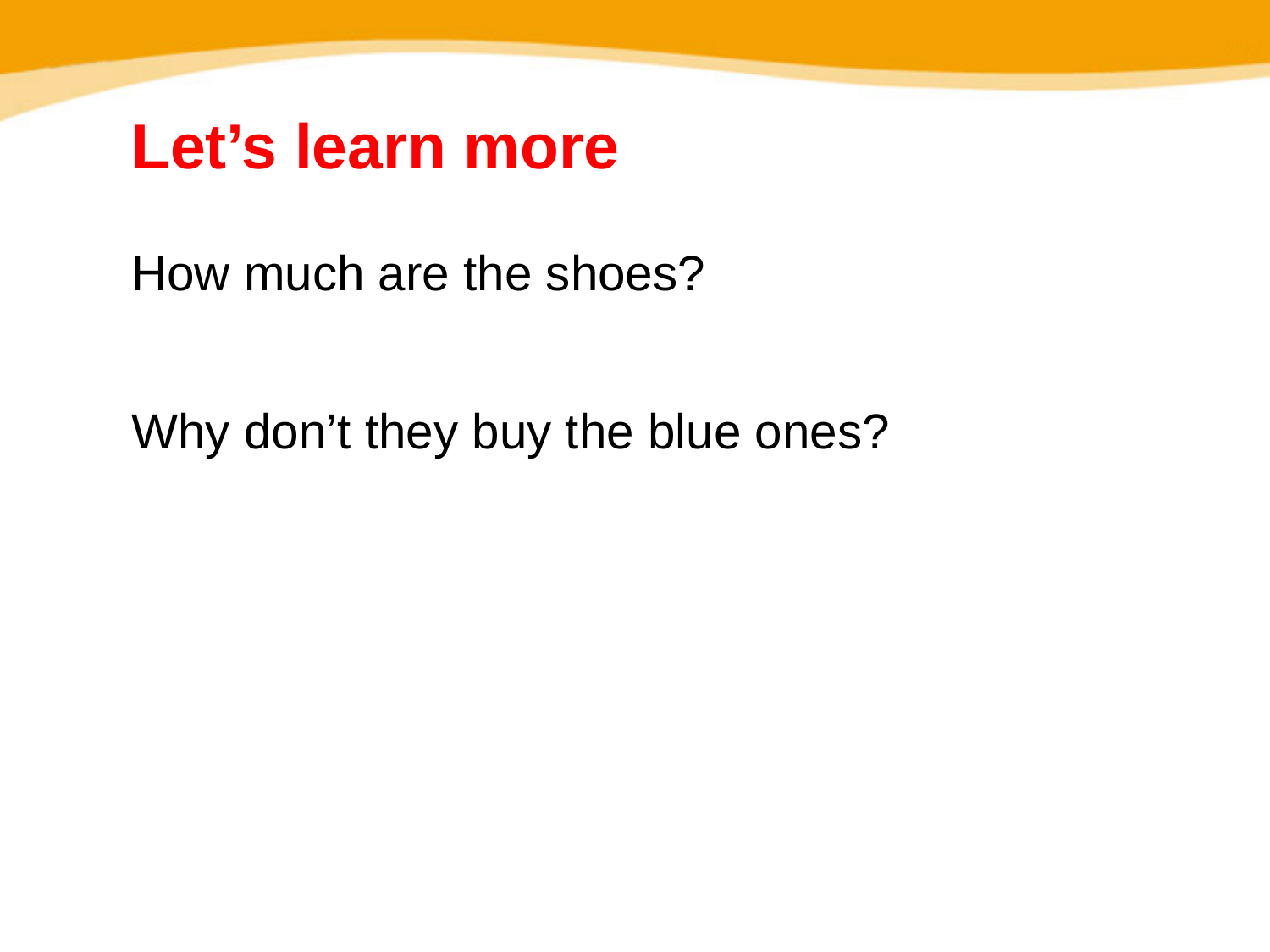

Let’s learn more
How much are the shoes?
老师提醒同学们带着问题听课文录音
Why don’t they buy the blue ones?